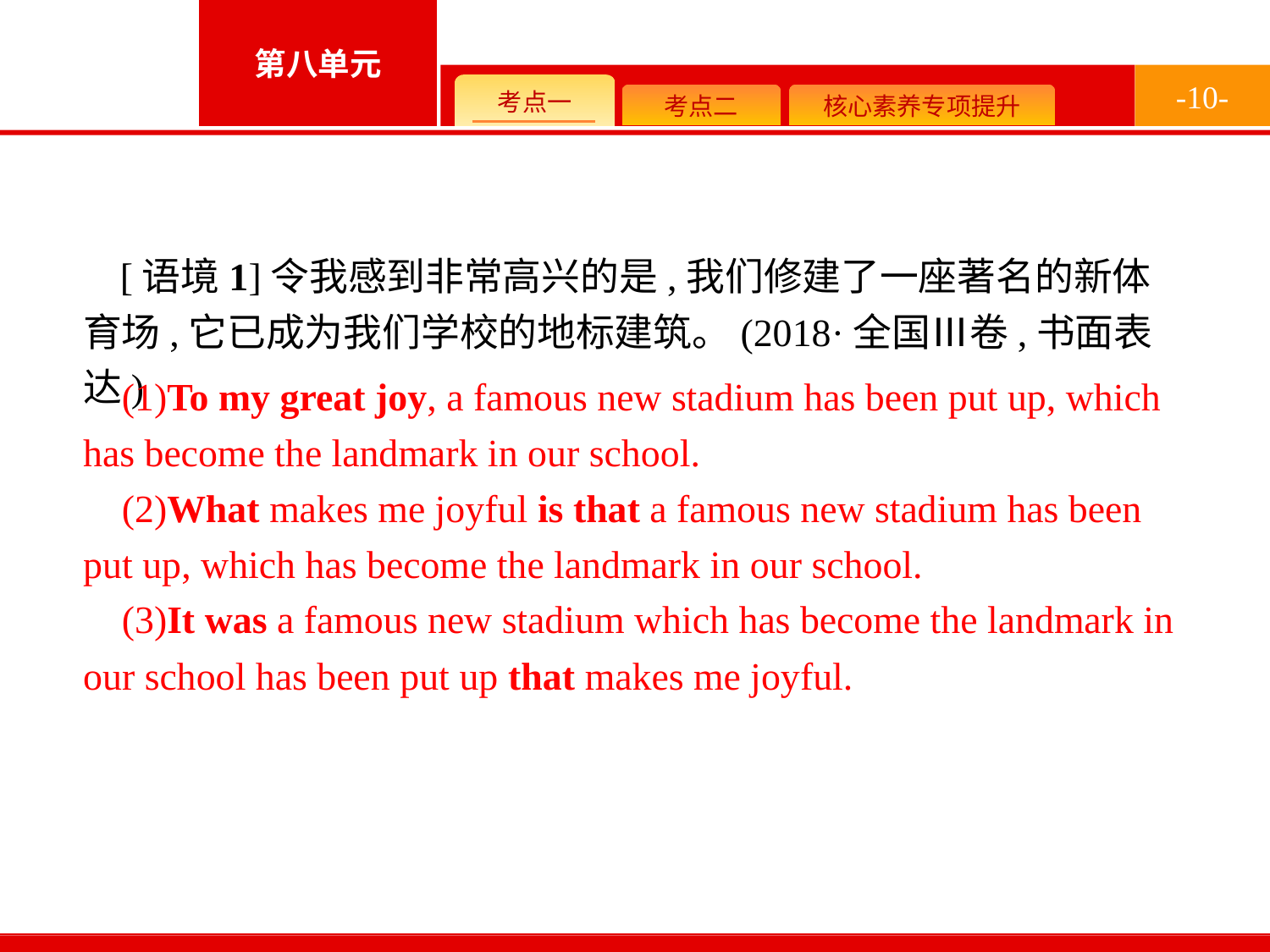

-10-
[语境1]令我感到非常高兴的是,我们修建了一座著名的新体育场,它已成为我们学校的地标建筑。(2018·全国Ⅲ卷,书面表达)
(1)To my great joy, a famous new stadium has been put up, which has become the landmark in our school.
(2)What makes me joyful is that a famous new stadium has been put up, which has become the landmark in our school.
(3)It was a famous new stadium which has become the landmark in our school has been put up that makes me joyful.